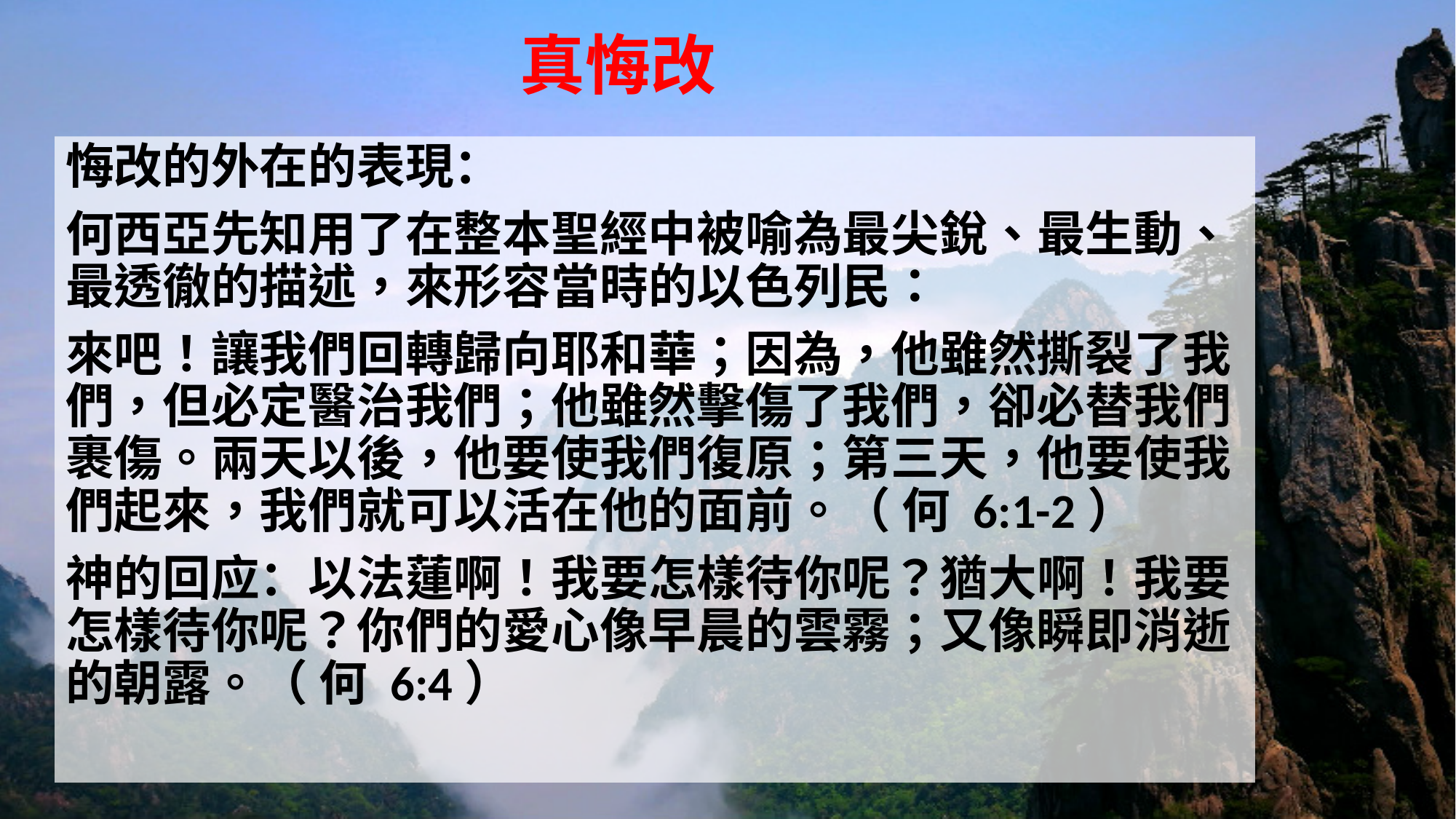

# 真悔改
悔改的外在的表現：
何西亞先知用了在整本聖經中被喻為最尖銳、最生動、最透徹的描述，來形容當時的以色列民：
來吧！讓我們回轉歸向耶和華；因為，他雖然撕裂了我們，但必定醫治我們；他雖然擊傷了我們，卻必替我們裹傷。兩天以後，他要使我們復原；第三天，他要使我們起來，我們就可以活在他的面前。（ 何 6:1-2）
神的回应：以法蓮啊！我要怎樣待你呢？猶大啊！我要怎樣待你呢？你們的愛心像早晨的雲霧；又像瞬即消逝的朝露。（ 何 6:4）